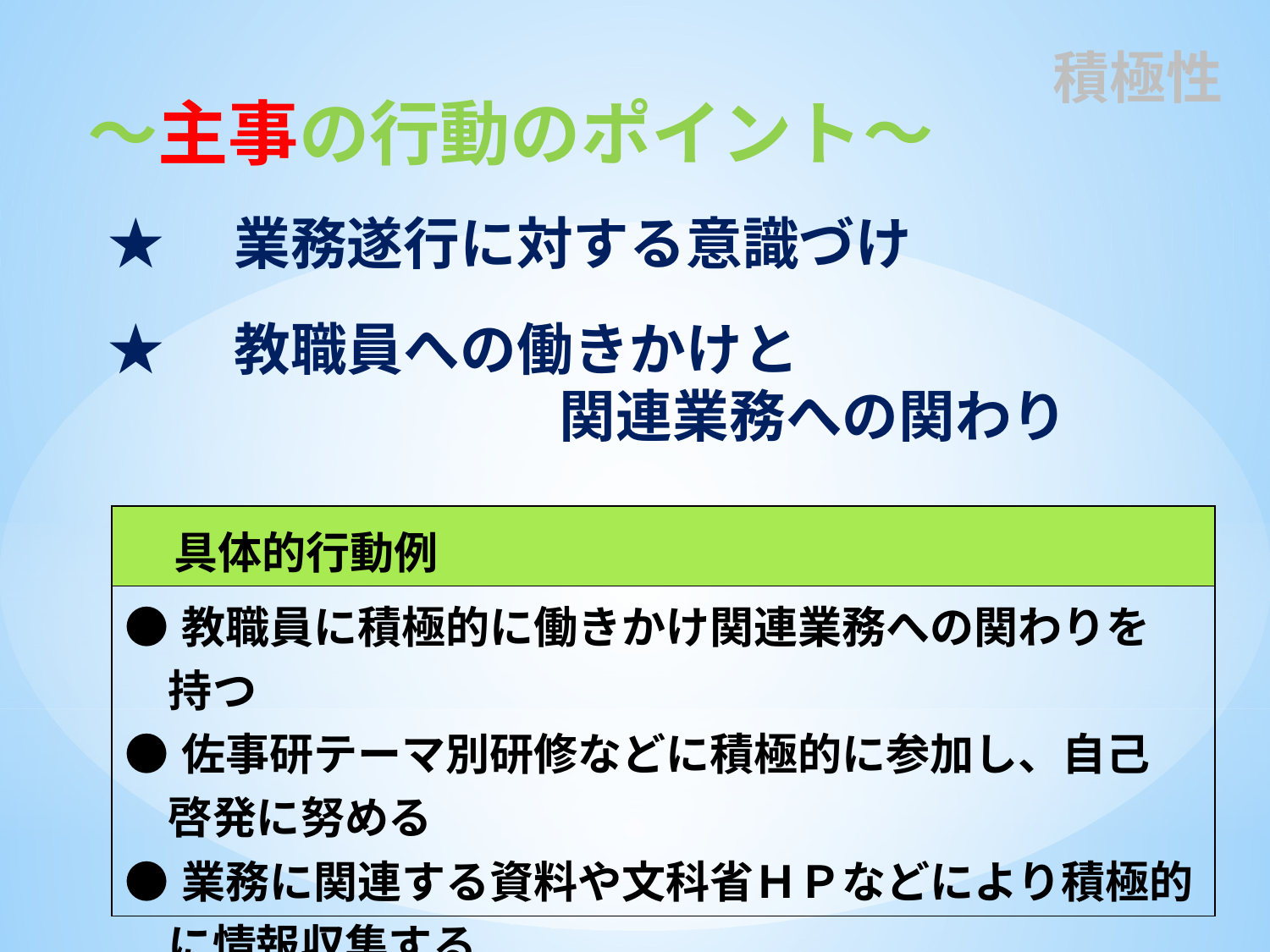

# 積極性
～主事の行動のポイント～
★　業務遂行に対する意識づけ
★　教職員への働きかけと
　　　　　　　　関連業務への関わり
| 具体的行動例 |
| --- |
| ●教職員に積極的に働きかけ関連業務への関わりを 　持つ ●佐事研テーマ別研修などに積極的に参加し、自己 　啓発に努める ●業務に関連する資料や文科省ＨＰなどにより積極的 　に情報収集する |